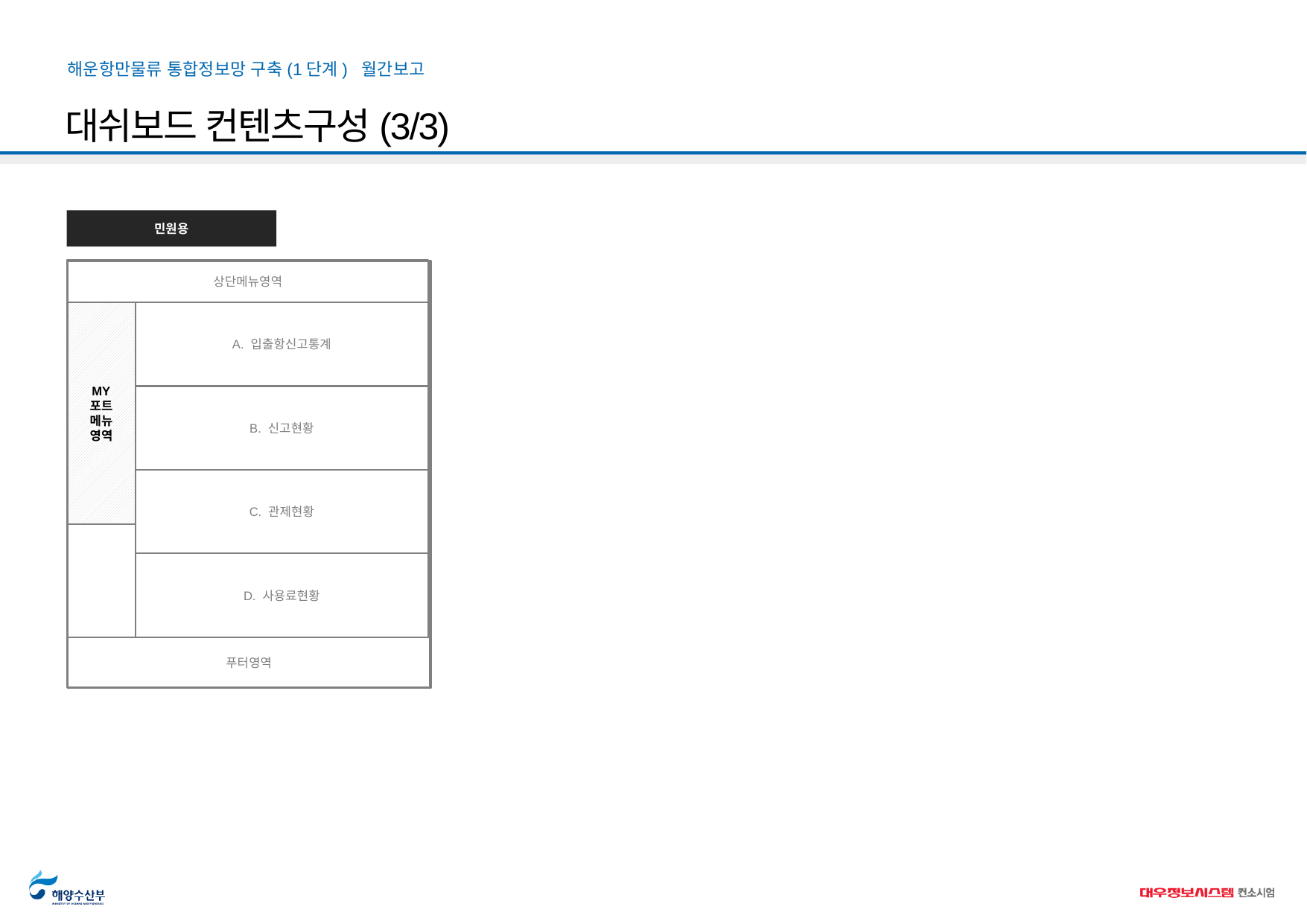

대쉬보드 컨텐츠구성(3/3)
민원용
상단메뉴영역

MY
포트
메뉴
영역
A. 입출항신고통계
B. 신고현황
C. 관제현황
D. 사용료현황
푸터영역